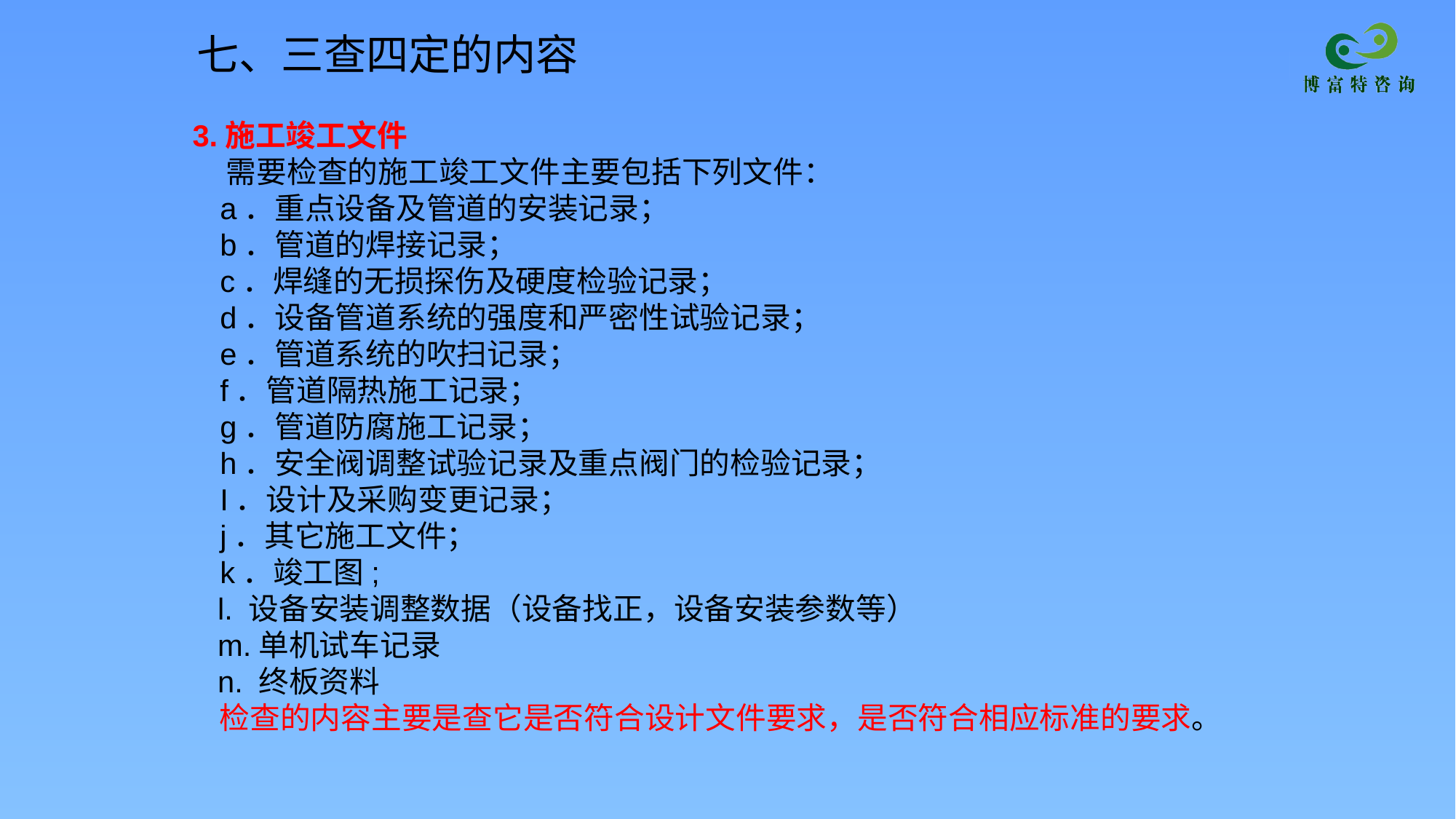

七、三查四定的内容
3.施工竣工文件   
     需要检查的施工竣工文件主要包括下列文件：
   a．重点设备及管道的安装记录；   
   b．管道的焊接记录；
   c．焊缝的无损探伤及硬度检验记录；
   d．设备管道系统的强度和严密性试验记录；
   e．管道系统的吹扫记录；
   f．管道隔热施工记录；
   g．管道防腐施工记录；
   h．安全阀调整试验记录及重点阀门的检验记录；
   I．设计及采购变更记录；
   j．其它施工文件；
   k．竣工图;
   l. 设备安装调整数据（设备找正，设备安装参数等）
   m.单机试车记录
   n. 终板资料
    检查的内容主要是查它是否符合设计文件要求，是否符合相应标准的要求。